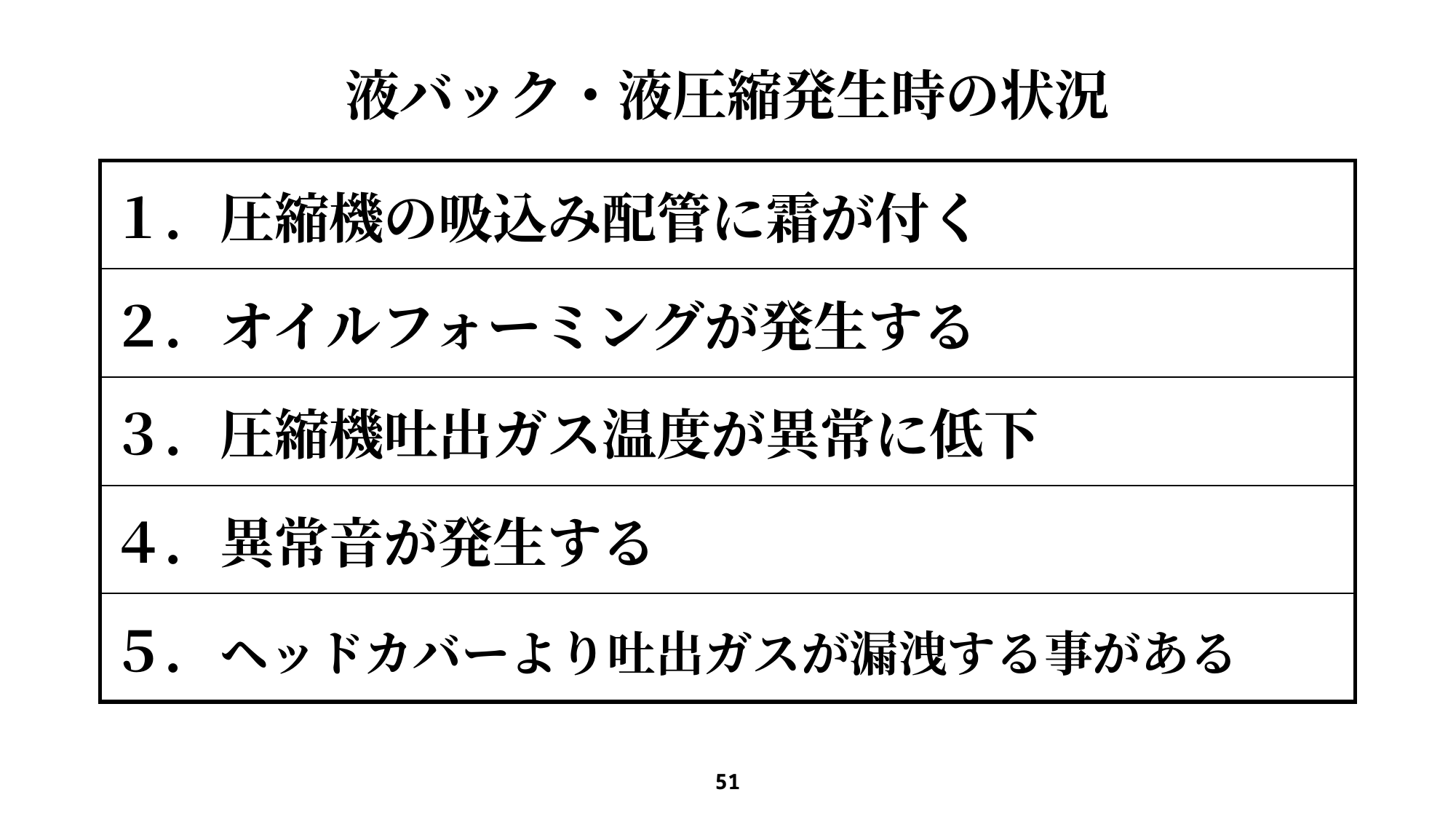

# 液バック・液圧縮発生時の状況
| １．圧縮機の吸込み配管に霜が付く |
| --- |
| ２．オイルフォーミングが発生する |
| ３．圧縮機吐出ガス温度が異常に低下 |
| ４．異常音が発生する |
| ５．ヘッドカバーより吐出ガスが漏洩する事がある |
51